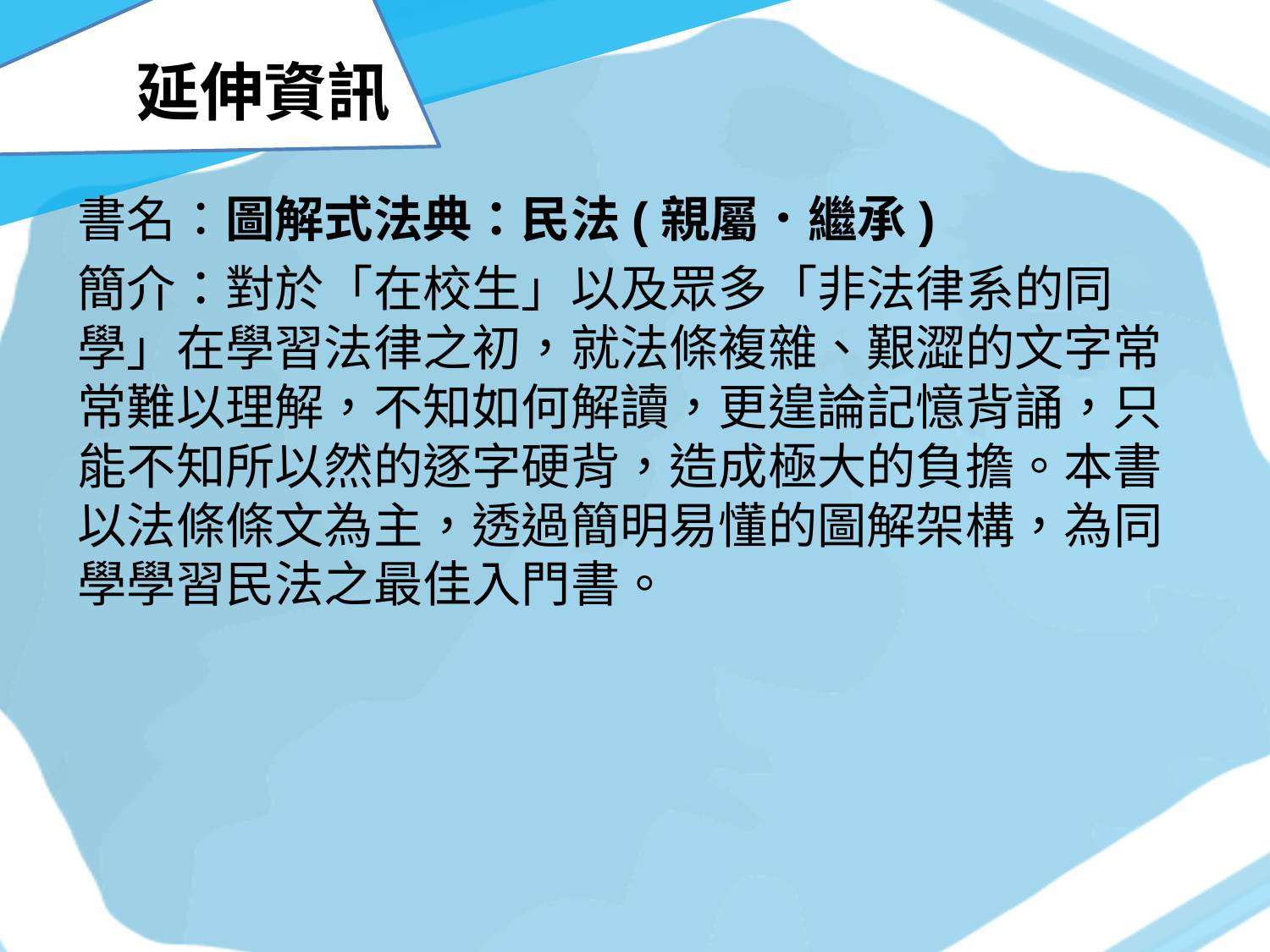

書名：圖解式法典：民法(親屬．繼承)
簡介：對於「在校生」以及眾多「非法律系的同學」在學習法律之初，就法條複雜、艱澀的文字常常難以理解，不知如何解讀，更遑論記憶背誦，只能不知所以然的逐字硬背，造成極大的負擔。本書以法條條文為主，透過簡明易懂的圖解架構，為同學學習民法之最佳入門書。